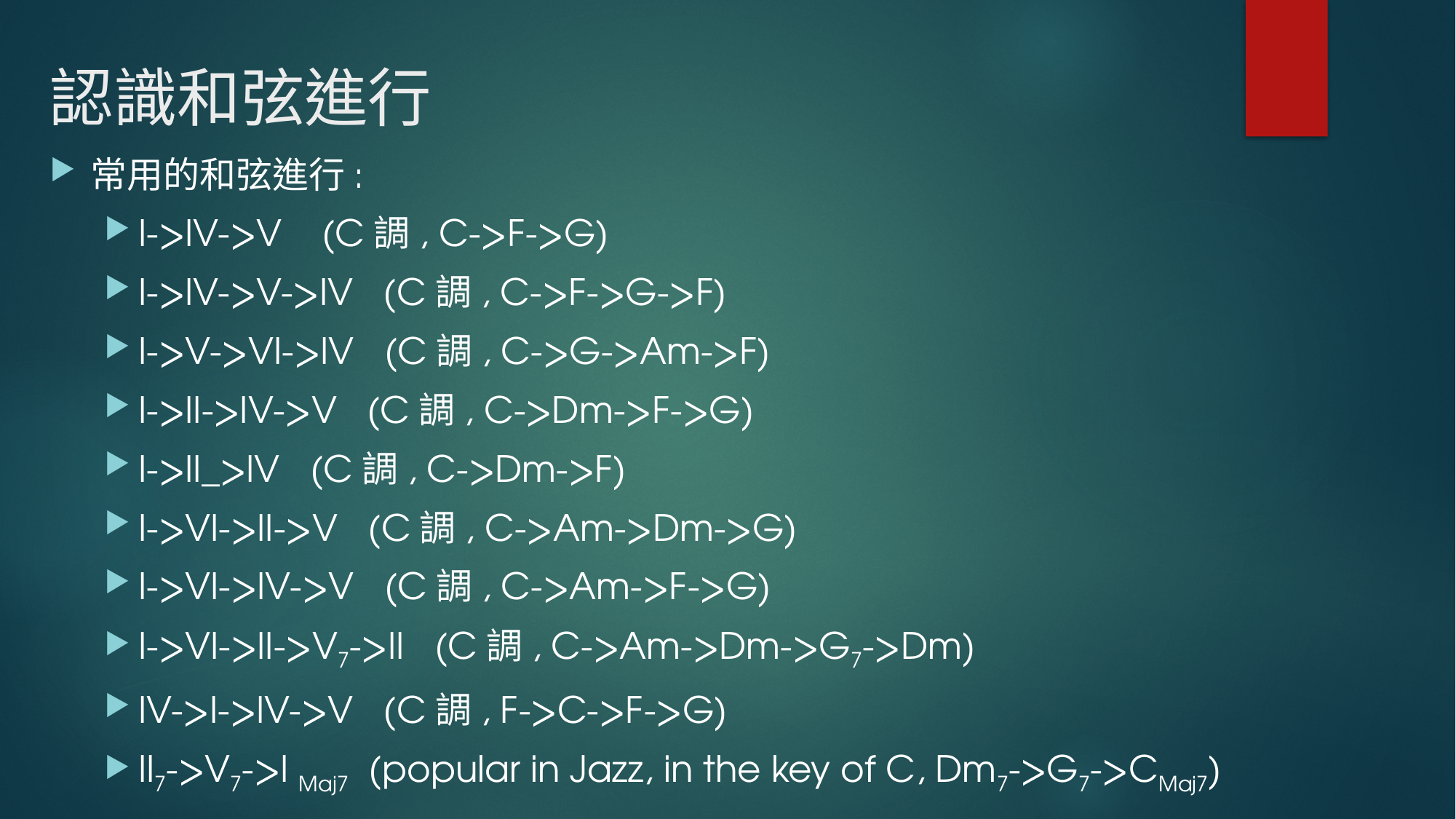

# 認識和弦進行
常用的和弦進行:
I->IV->V    (C調, C->F->G)
I->IV->V->IV   (C調, C->F->G->F)
I->V->VI->IV   (C調, C->G->Am->F)
I->II->IV->V   (C調, C->Dm->F->G)
I->II_>IV   (C調, C->Dm->F)
I->VI->II->V   (C調, C->Am->Dm->G)
I->VI->IV->V   (C調, C->Am->F->G)
I->VI->II->V7->II   (C調, C->Am->Dm->G7->Dm)
IV->I->IV->V   (C調, F->C->F->G)
II7->V7->I Maj7  (popular in Jazz, in the key of C, Dm7->G7->CMaj7)